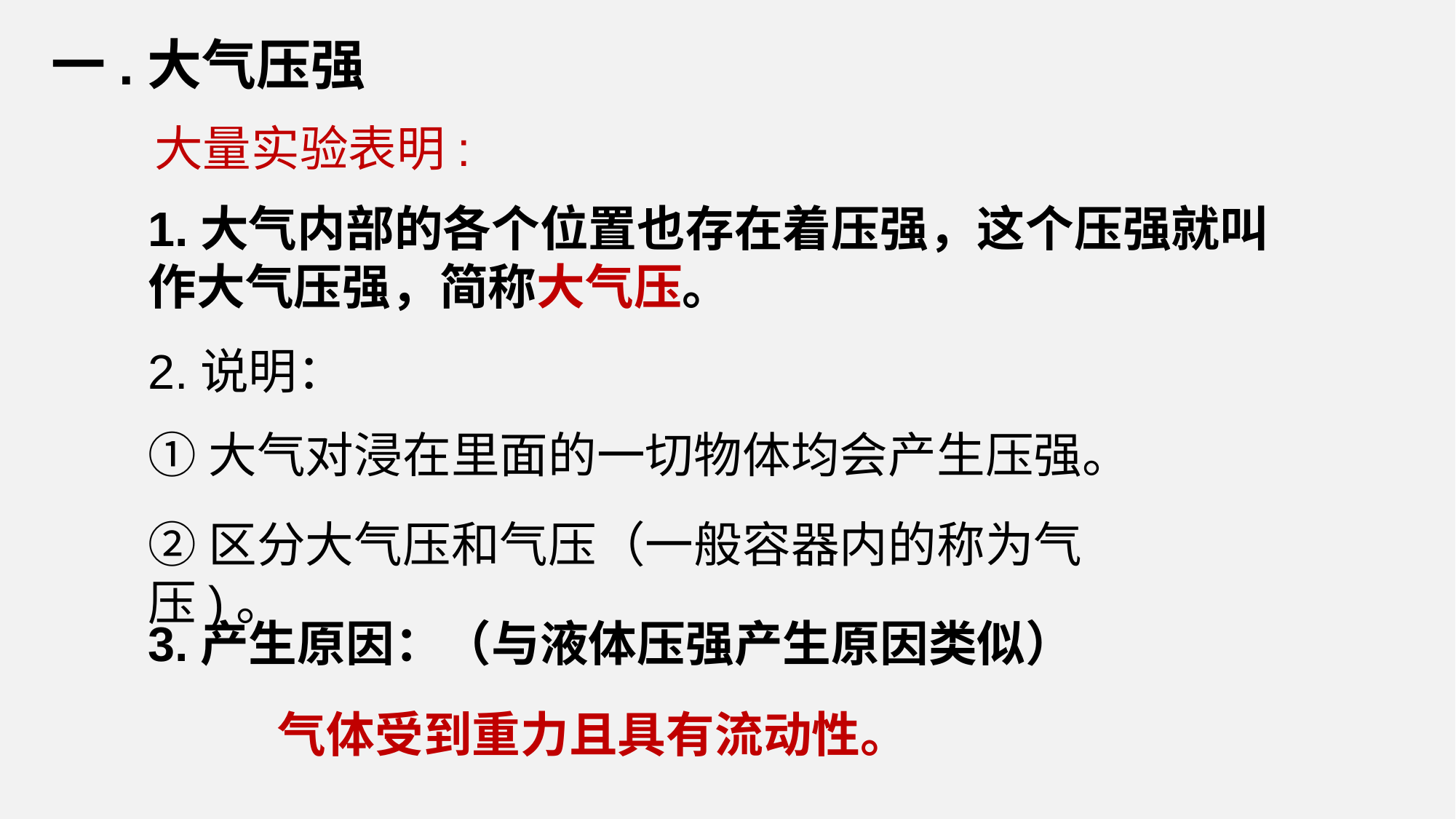

一.大气压强
大量实验表明:
1.大气内部的各个位置也存在着压强，这个压强就叫作大气压强，简称大气压。
2.说明：
①大气对浸在里面的一切物体均会产生压强。
②区分大气压和气压（一般容器内的称为气压)。
3.产生原因：（与液体压强产生原因类似）
气体受到重力且具有流动性。